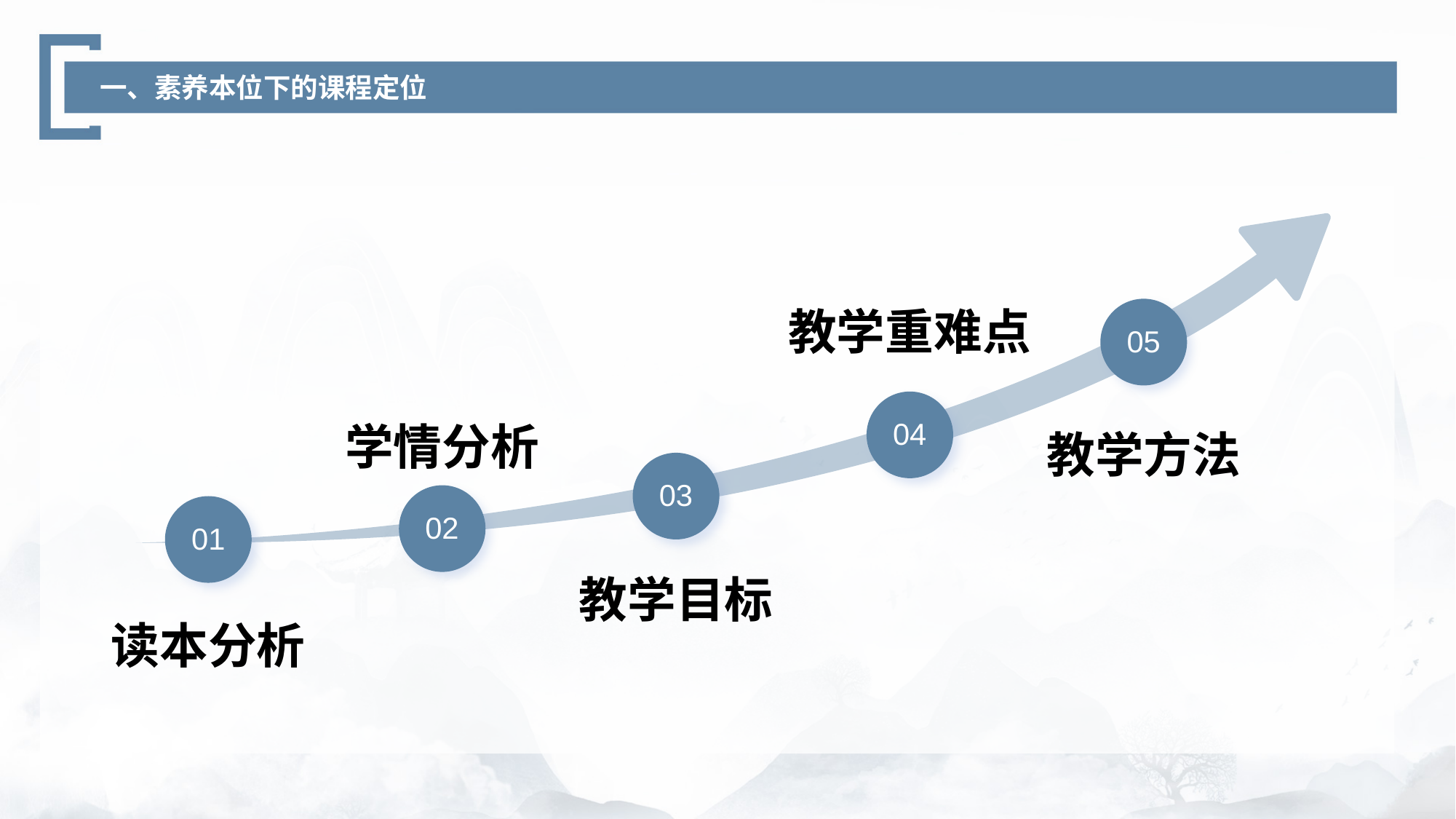

一、素养本位下的课程定位

教学重难点
05
04
学情分析
教学方法
03
02
01
教学目标
读本分析